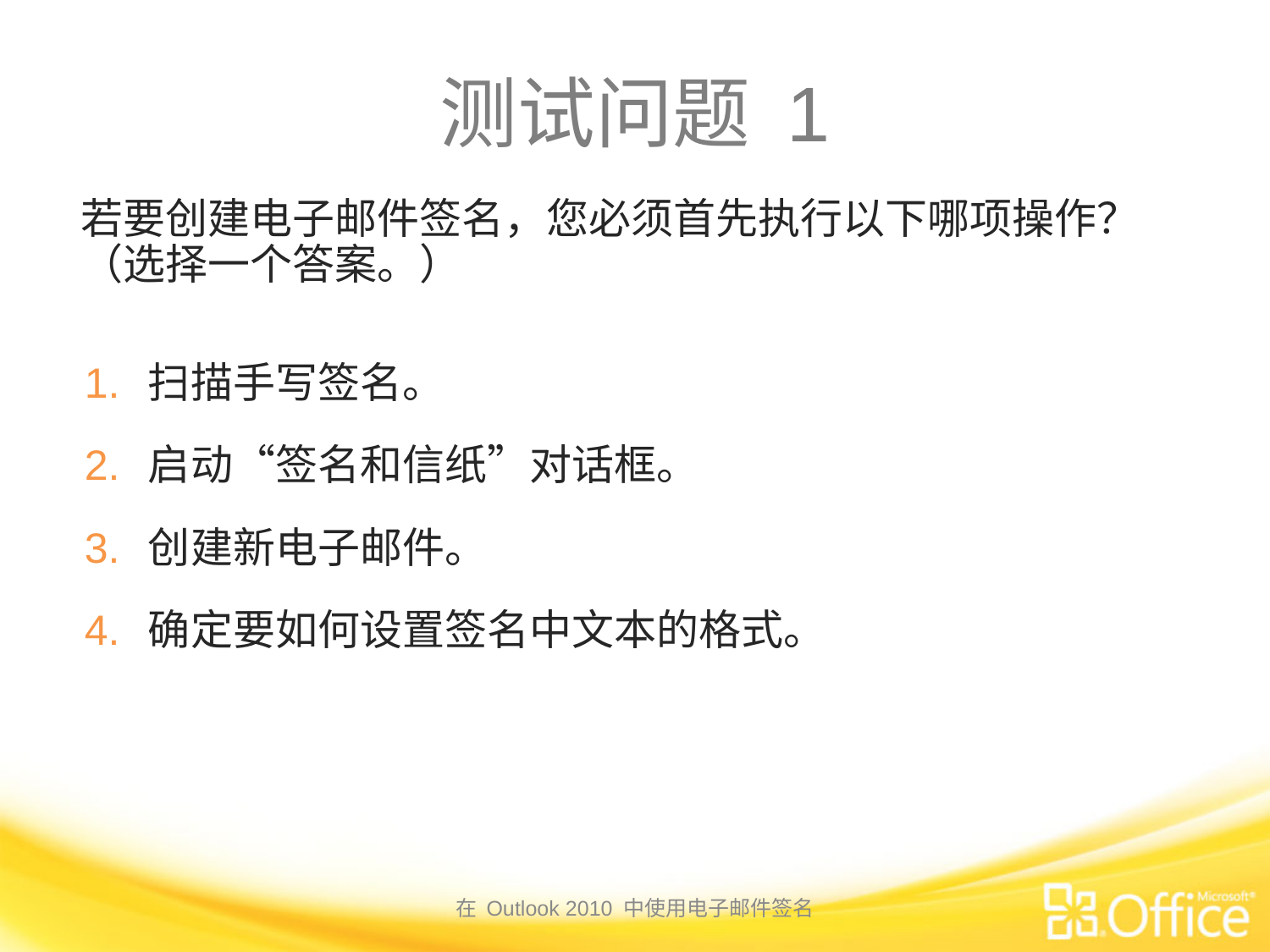

# 测试问题 1
若要创建电子邮件签名，您必须首先执行以下哪项操作？ （选择一个答案。）
扫描手写签名。
启动“签名和信纸”对话框。
创建新电子邮件。
确定要如何设置签名中文本的格式。
在 Outlook 2010 中使用电子邮件签名